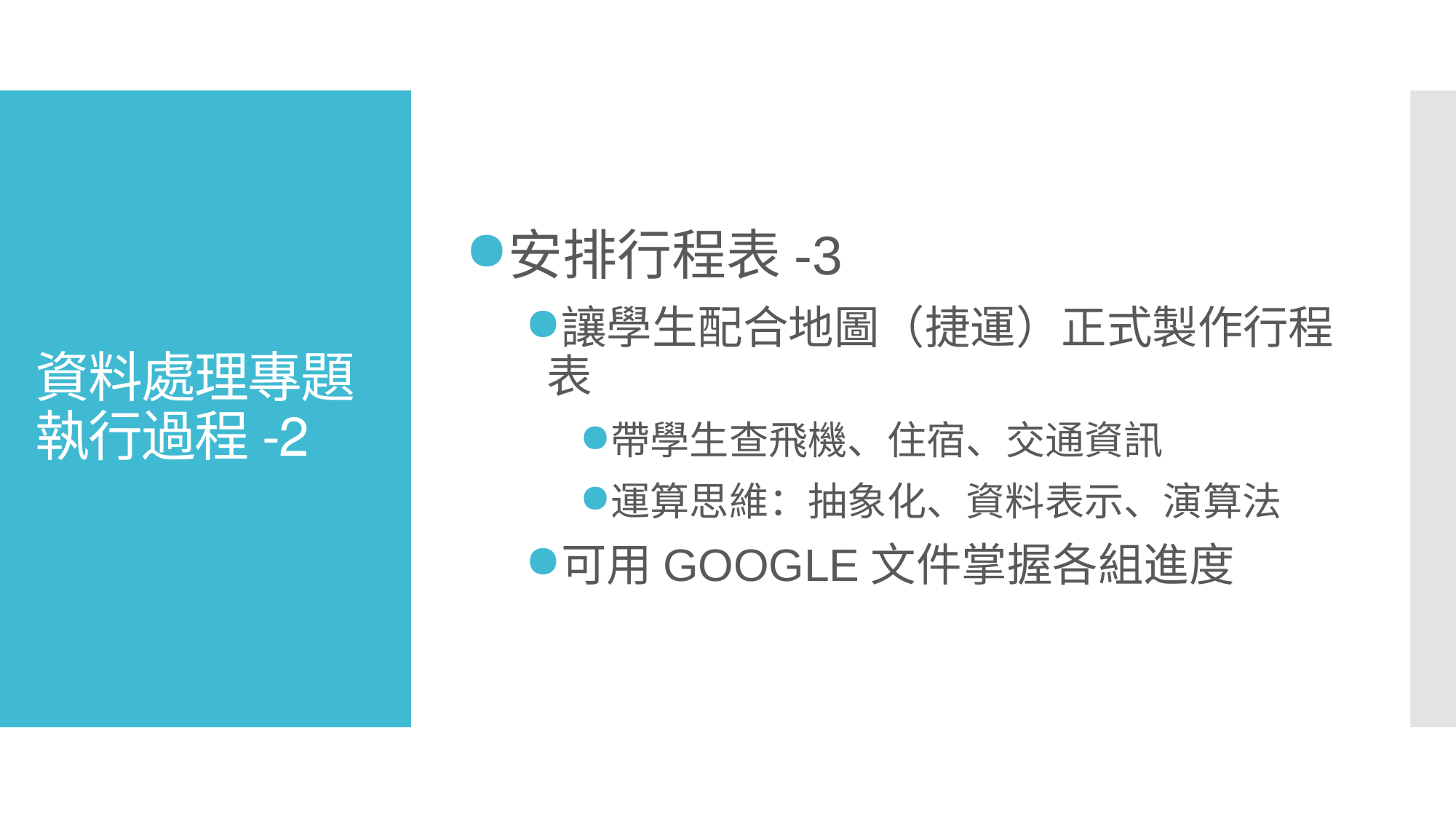

安排行程表-3
讓學生配合地圖（捷運）正式製作行程表
帶學生查飛機、住宿、交通資訊
運算思維：抽象化、資料表示、演算法
可用GOOGLE文件掌握各組進度
# 資料處理專題
執行過程-2